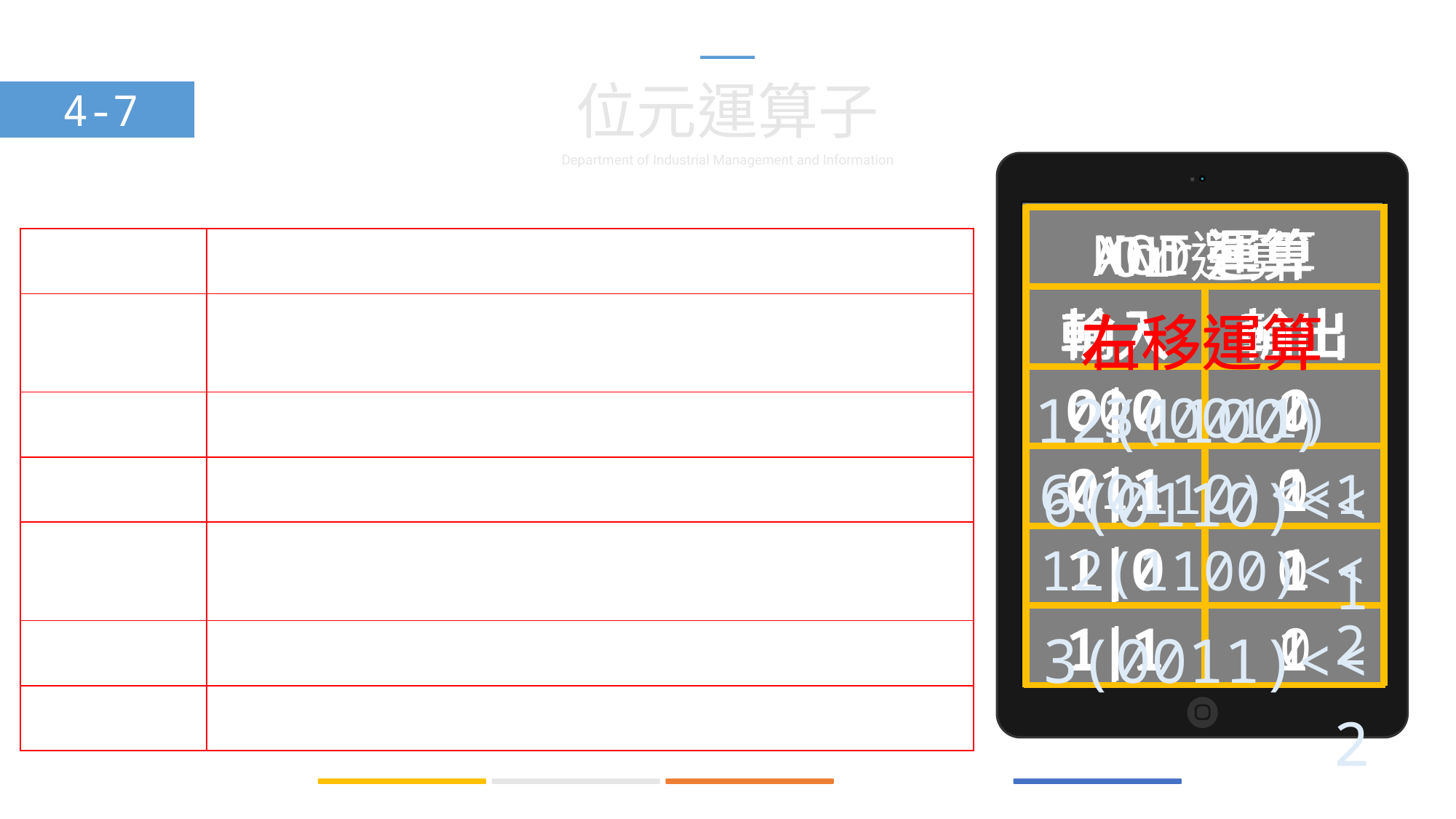

位元運算子
4-7

| Xor運算 |  |
| --- | --- |
| 輸入 | 輸出 |
| 0|0 | 0 |
| 0|1 | 1 |
| 1|0 | 1 |
| 1|1 | 0 |
| NOT運算 |  |
| --- | --- |
| 輸入 | 輸出 |
| 0 | 1 |
| 1 | 0 |
|  |  |
|  |  |
| AND運算 |  |
| --- | --- |
| 輸入 | 輸出 |
| 0|0 | 0 |
| 0|1 | 0 |
| 1|0 | 0 |
| 1|1 | 1 |
| Or運算 |  |
| --- | --- |
| 輸入 | 輸出 |
| 0|0 | 0 |
| 0|1 | 1 |
| 1|0 | 1 |
| 1|1 | 1 |
| 運算子 | 說明 |
| --- | --- |
| ~ | Not運算，即位元值的相反值，1成0；0成1 |
| & | And運算，2個運算元相同是1時為1 |
| | | Or運算，2個有一個是1，就是1 |
| ^ | Xor運算，2個運算元，奇數個為1，結果為1 |
| << | 左移運算，每位移1位元相當於乘以2 |
| >> | 右移運算，每位移1位元相當於除以2 |
| 左移運算 |
| --- |
| 12(1100) |
| 6(0110)<<1 |
| 3(0011)<<2 |
| 右移運算 |
| --- |
| 3(0011) |
| 6(0110)<<1 |
| 12(1100)<<2 |